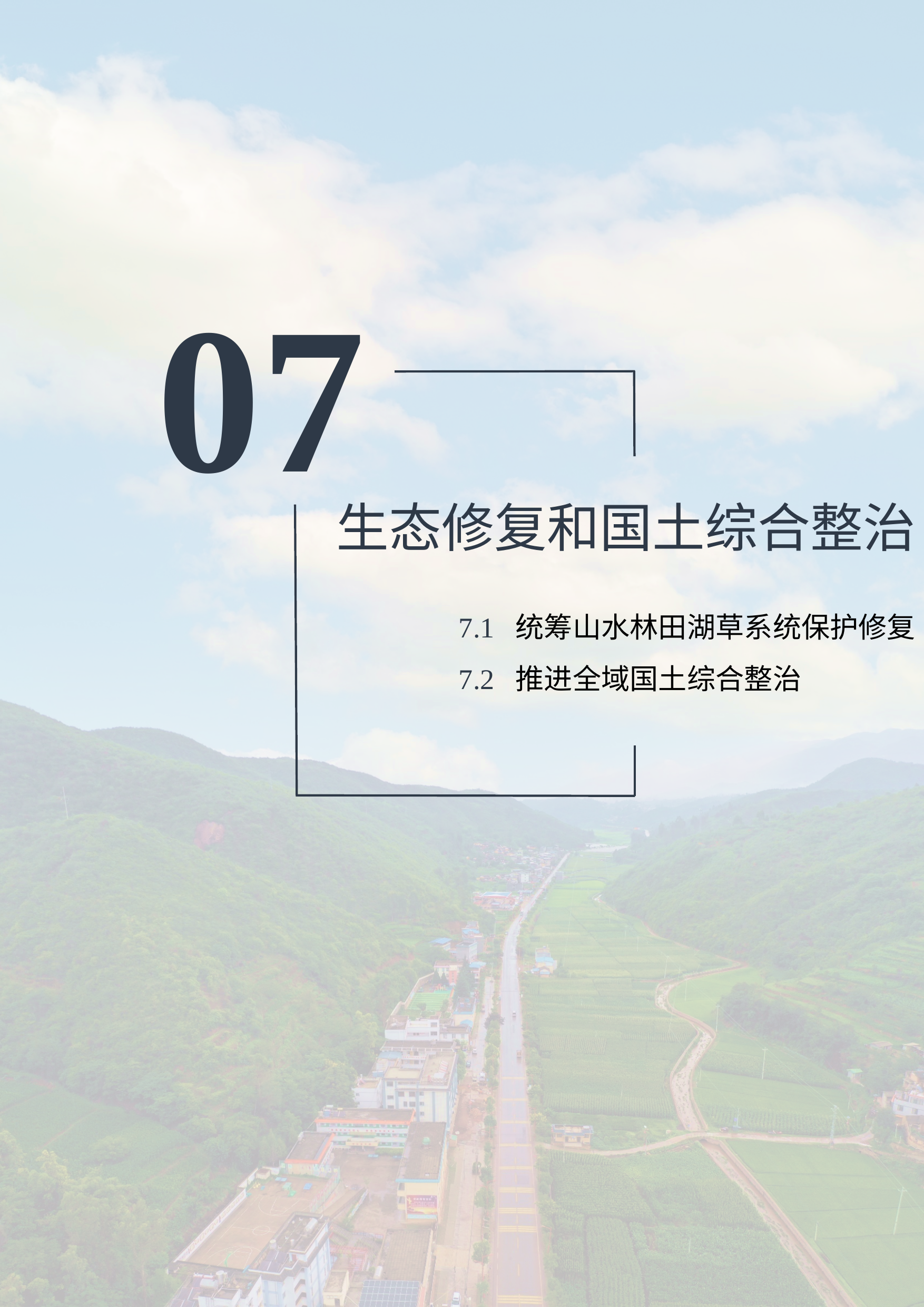

07
生态修复和国土综合整治
7.1  统筹山水林田湖草系统保护修复
7.2  推进全域国土综合整治